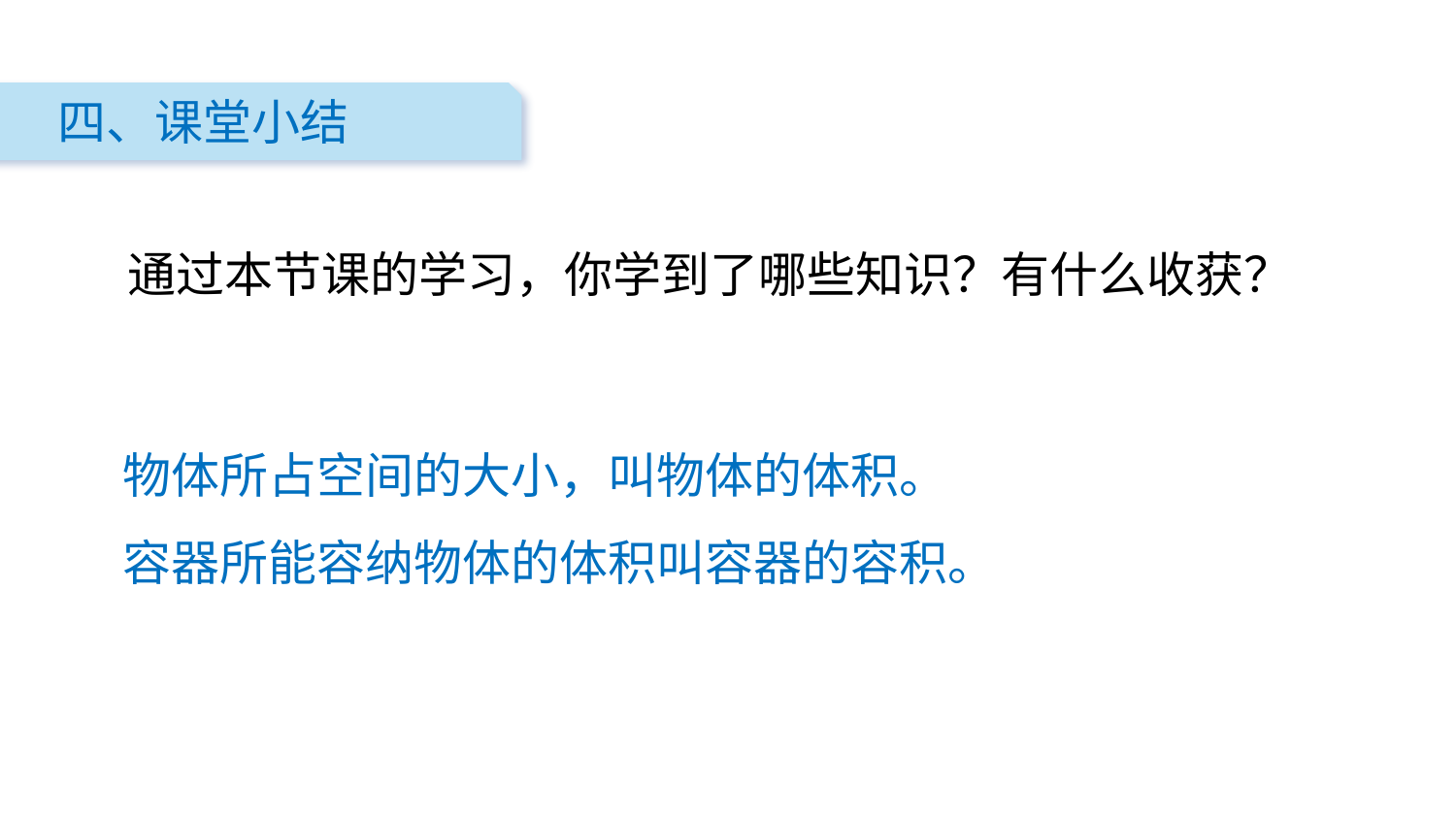

四、课堂小结
通过本节课的学习，你学到了哪些知识？有什么收获？
物体所占空间的大小，叫物体的体积。
容器所能容纳物体的体积叫容器的容积。